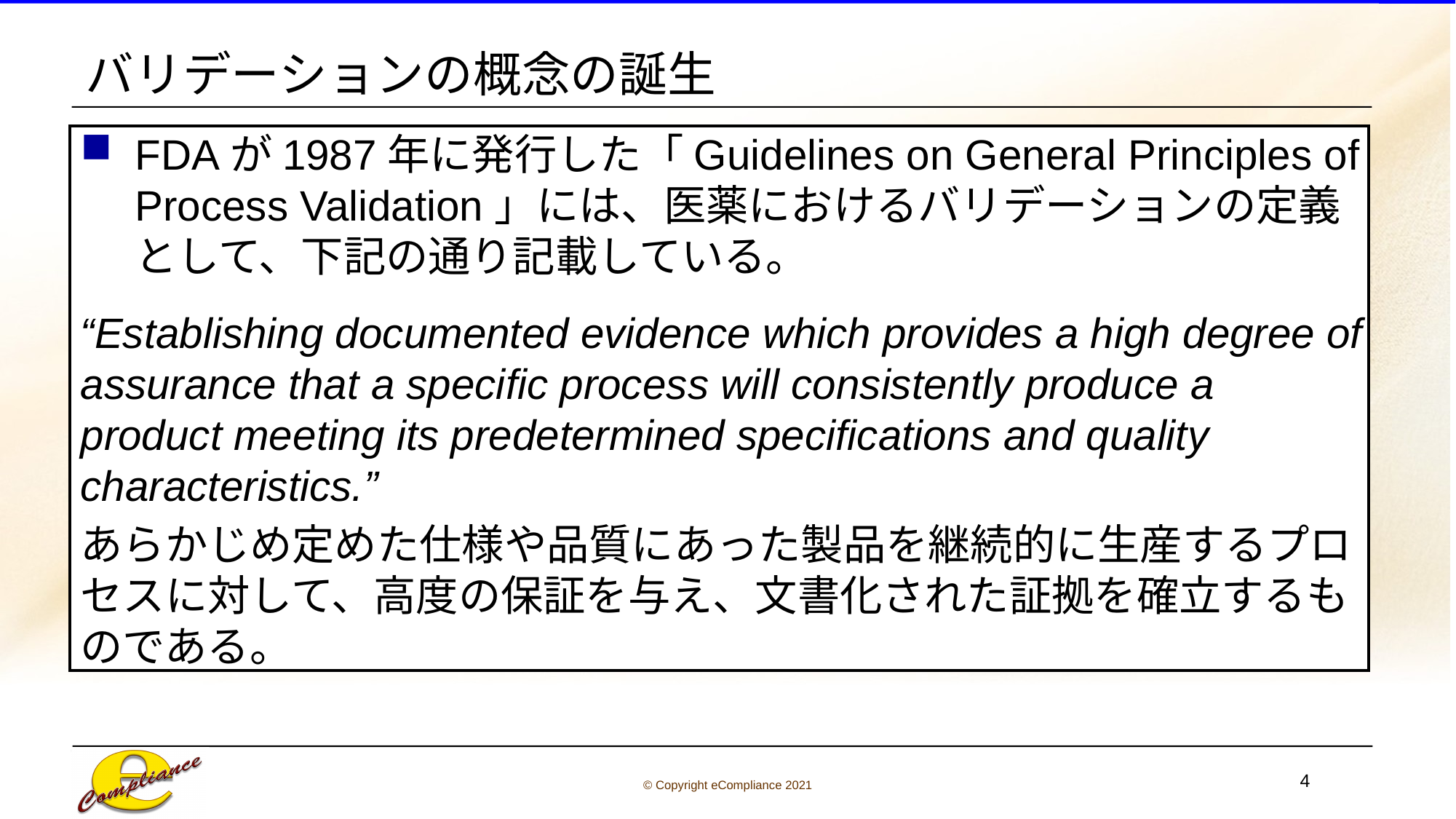

# バリデーションの概念の誕生
FDAが1987年に発行した「Guidelines on General Principles of Process Validation」には、医薬におけるバリデーションの定義として、下記の通り記載している。

“Establishing documented evidence which provides a high degree of assurance that a specific process will consistently produce a product meeting its predetermined specifications and quality characteristics.”
あらかじめ定めた仕様や品質にあった製品を継続的に生産するプロセスに対して、高度の保証を与え、文書化された証拠を確立するものである。